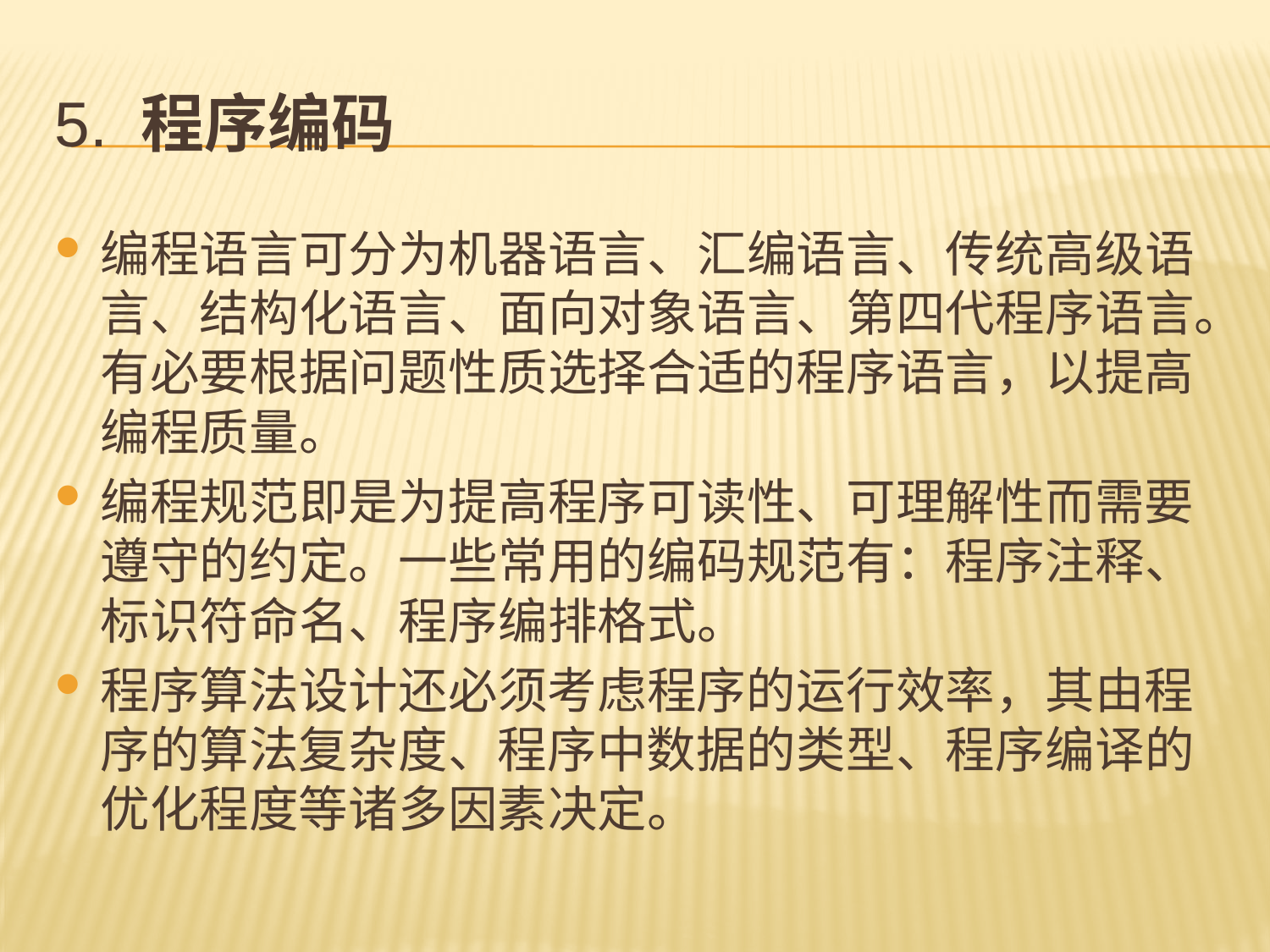

# 5. 程序编码
编程语言可分为机器语言、汇编语言、传统高级语言、结构化语言、面向对象语言、第四代程序语言。有必要根据问题性质选择合适的程序语言，以提高编程质量。
编程规范即是为提高程序可读性、可理解性而需要遵守的约定。一些常用的编码规范有：程序注释、标识符命名、程序编排格式。
程序算法设计还必须考虑程序的运行效率，其由程序的算法复杂度、程序中数据的类型、程序编译的优化程度等诸多因素决定。